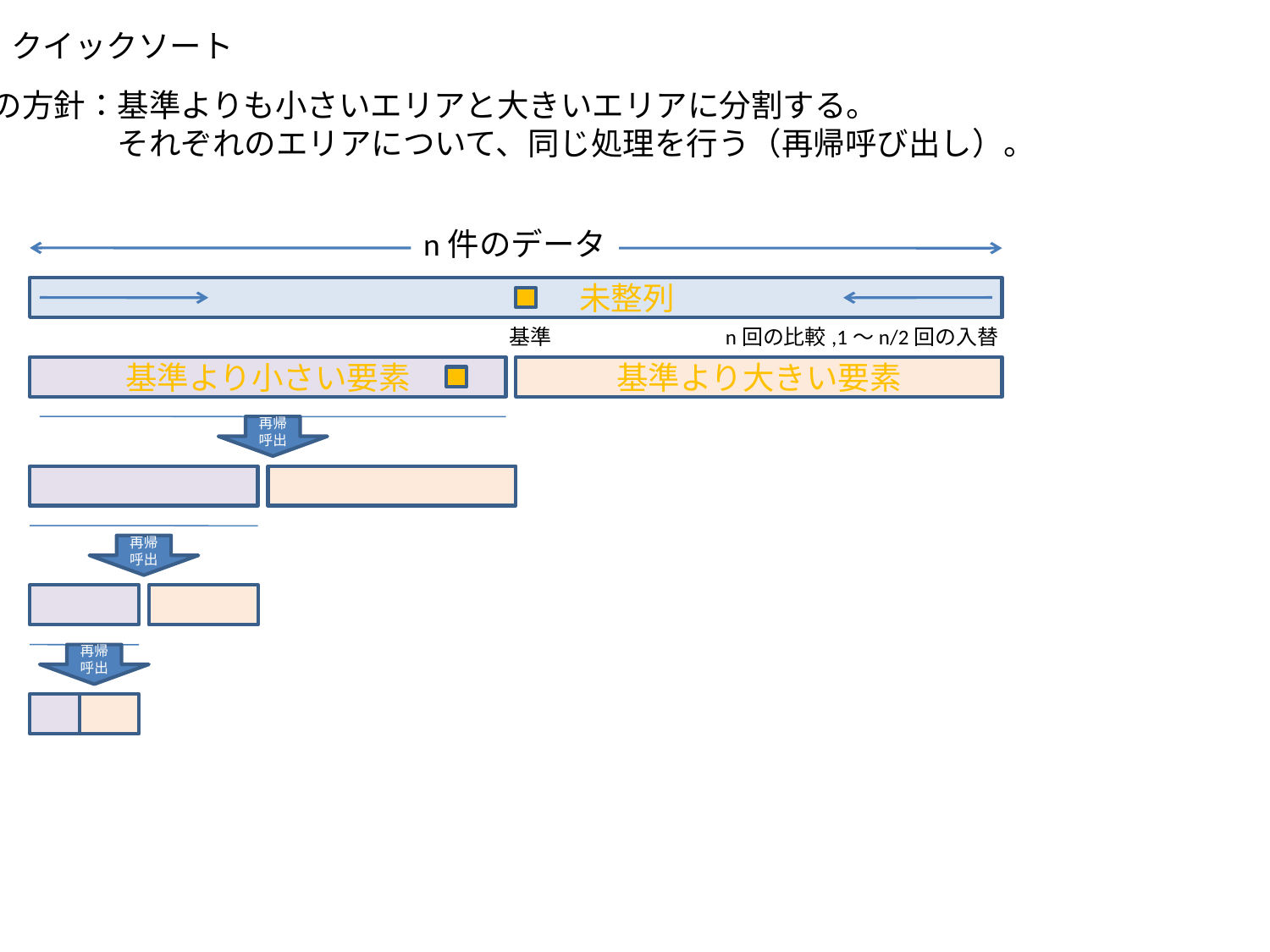

クイックソート
解の方針：基準よりも小さいエリアと大きいエリアに分割する。
　	　それぞれのエリアについて、同じ処理を行う（再帰呼び出し）。
n件のデータ
　　　　　　　未整列

基準
n回の比較,1～n/2回の入替
基準より小さい要素
基準より大きい要素

再帰
呼出

再帰
呼出

再帰
呼出